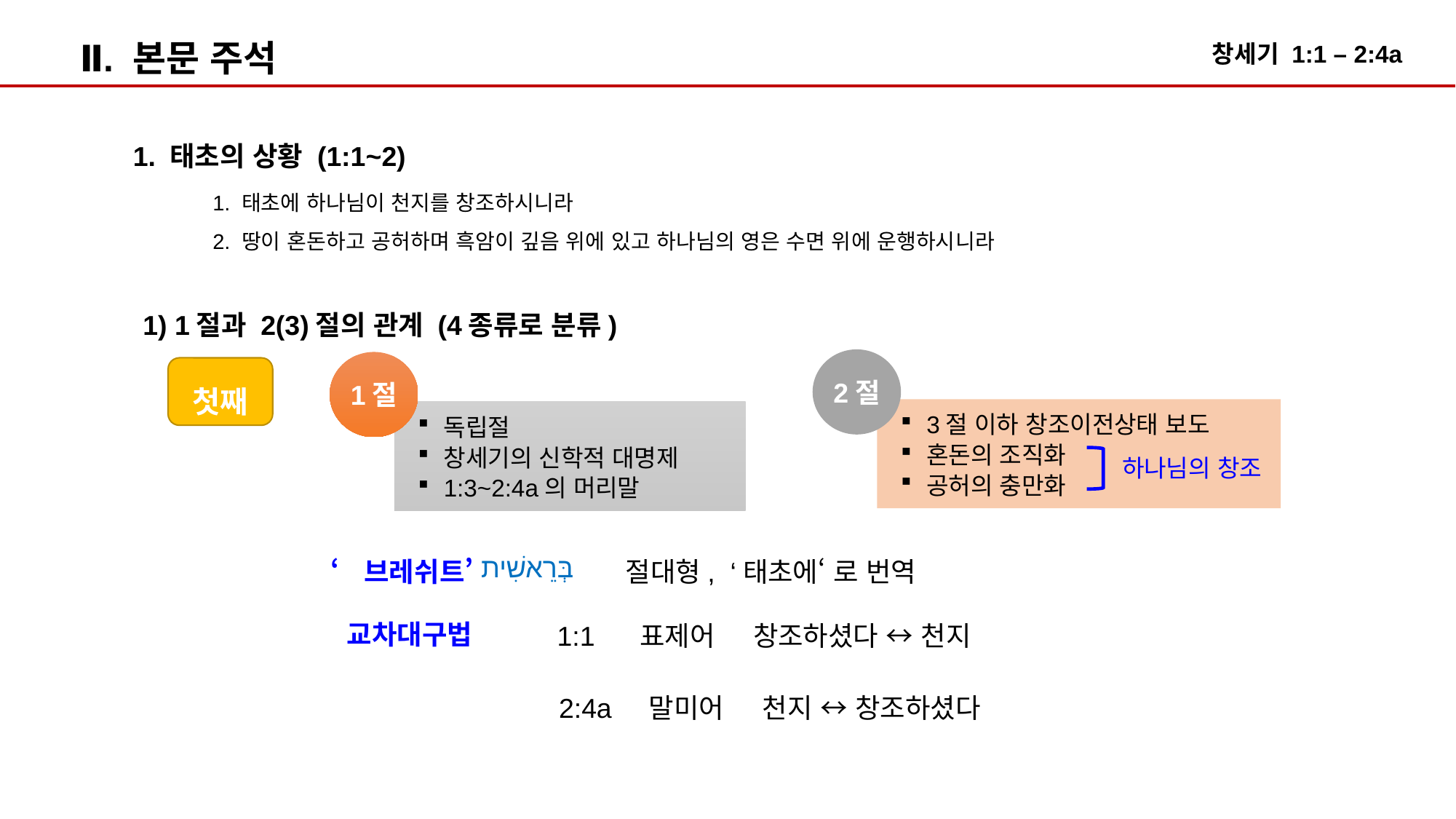

Ⅱ. 본문 주석
1. 태초의 상황 (1:1~2)
1. 태초에 하나님이 천지를 창조하시니라
2. 땅이 혼돈하고 공허하며 흑암이 깊음 위에 있고 하나님의 영은 수면 위에 운행하시니라
1) 1절과 2(3)절의 관계 (4종류로 분류)
2절
1절
첫째
3절 이하 창조이전상태 보도
혼돈의 조직화
공허의 충만화
독립절
창세기의 신학적 대명제
1:3~2:4a의 머리말

하나님의 창조
בְּרֵאשִׁית
‘브레쉬트’
절대형,  ‘태초에‘ 로 번역
교차대구법
1:1     표제어     창조하셨다 ↔ 천지
2:4a    말미어     천지 ↔ 창조하셨다